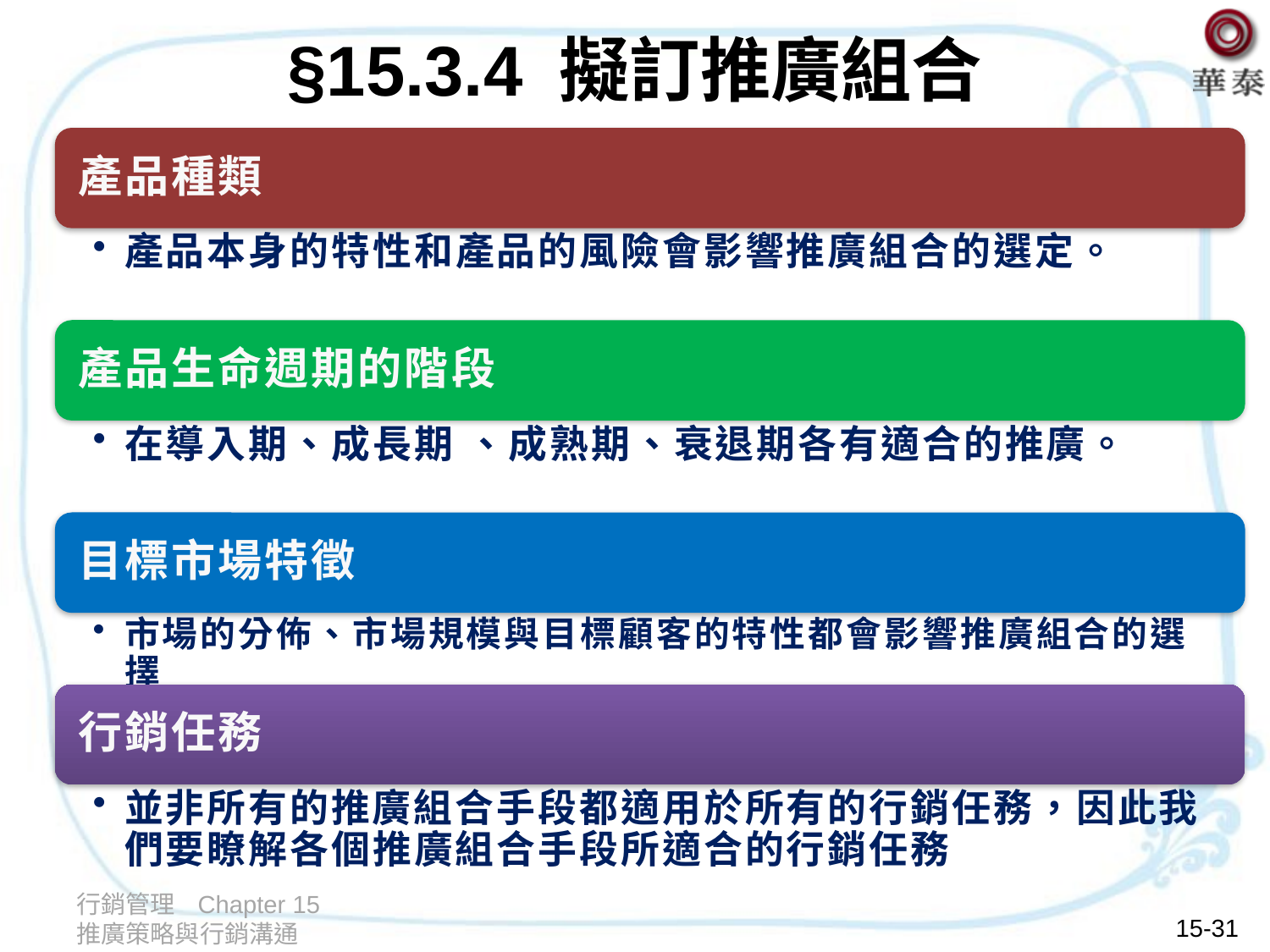

# §15.3.4 擬訂推廣組合
產品種類
產品本身的特性和產品的風險會影響推廣組合的選定。
產品生命週期的階段
在導入期、成長期 、成熟期、衰退期各有適合的推廣。
目標市場特徵
市場的分佈、市場規模與目標顧客的特性都會影響推廣組合的選擇
行銷任務
並非所有的推廣組合手段都適用於所有的行銷任務，因此我們要瞭解各個推廣組合手段所適合的行銷任務

行銷管理   Chapter 15   推廣策略與行銷溝通
15-31